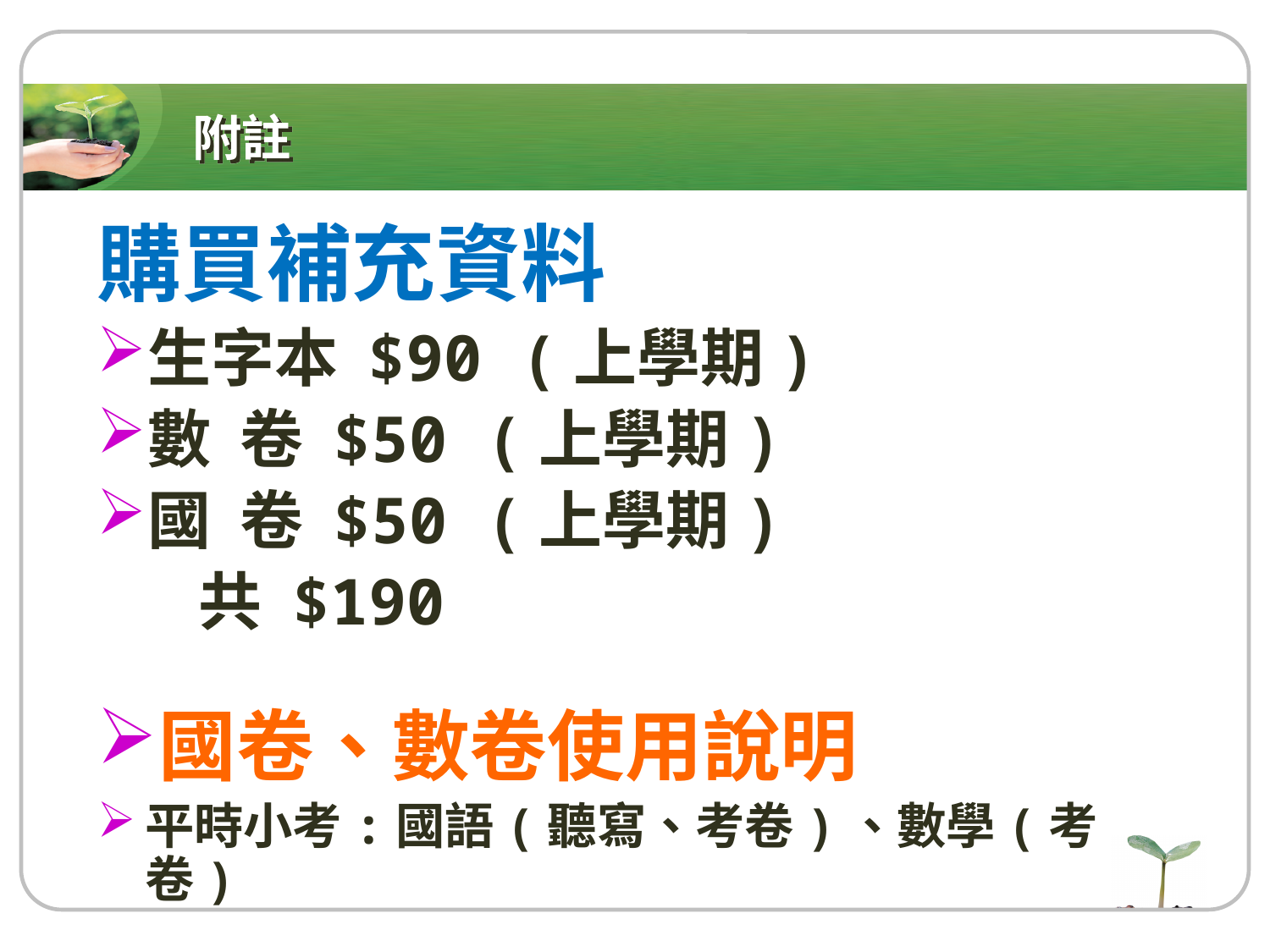

# 附註
購買補充資料
生字本 $90 (上學期)
數  卷 $50 (上學期)
國  卷 $50 (上學期)
      共 $190

國卷、數卷使用說明
平時小考:國語(聽寫、考卷)、數學(考卷)